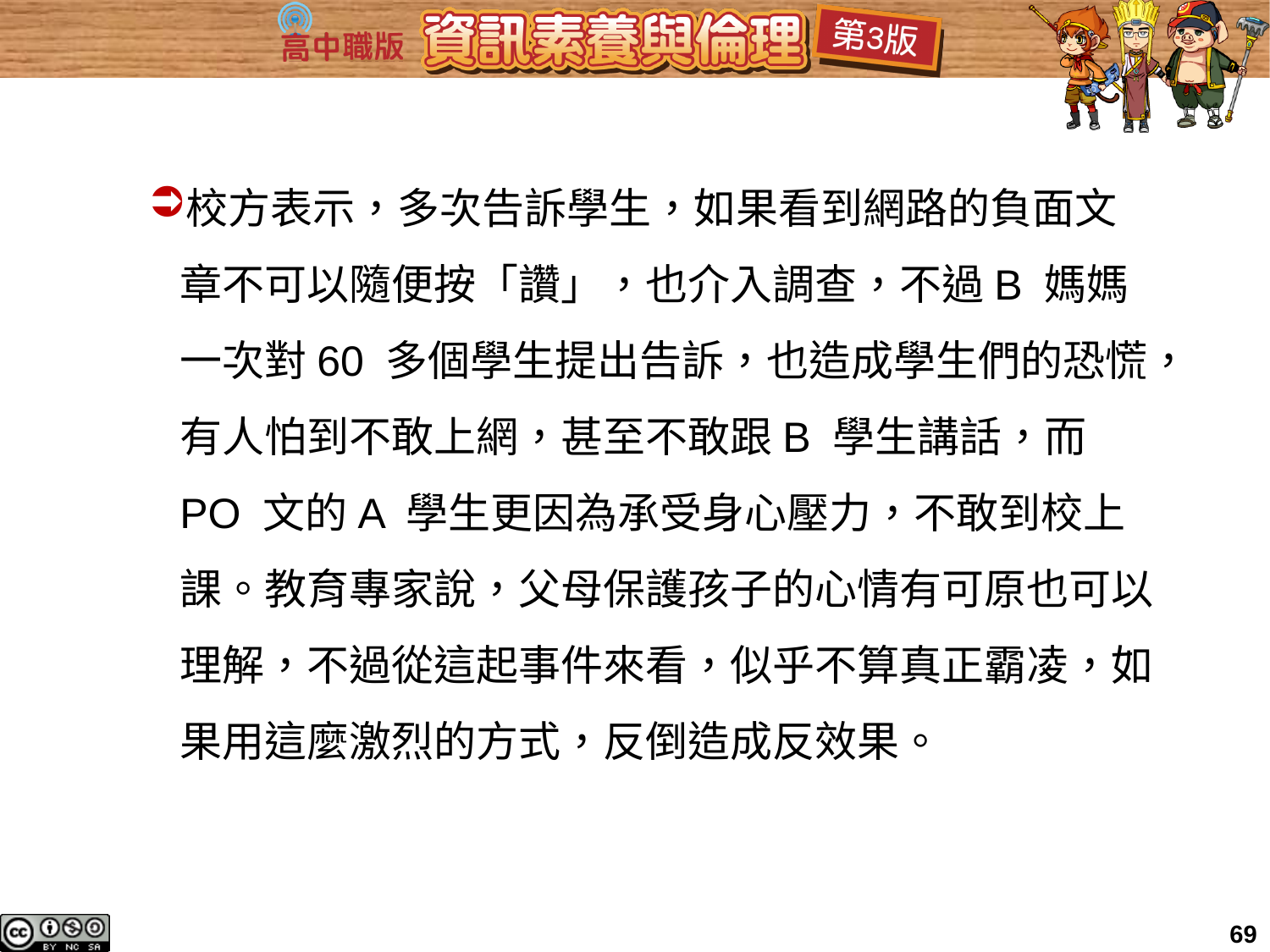

校方表示，多次告訴學生，如果看到網路的負面文章不可以隨便按「讚」，也介入調查，不過B 媽媽一次對60 多個學生提出告訴，也造成學生們的恐慌，有人怕到不敢上網，甚至不敢跟B 學生講話，而PO 文的A 學生更因為承受身心壓力，不敢到校上課。教育專家說，父母保護孩子的心情有可原也可以理解，不過從這起事件來看，似乎不算真正霸凌，如果用這麼激烈的方式，反倒造成反效果。
69